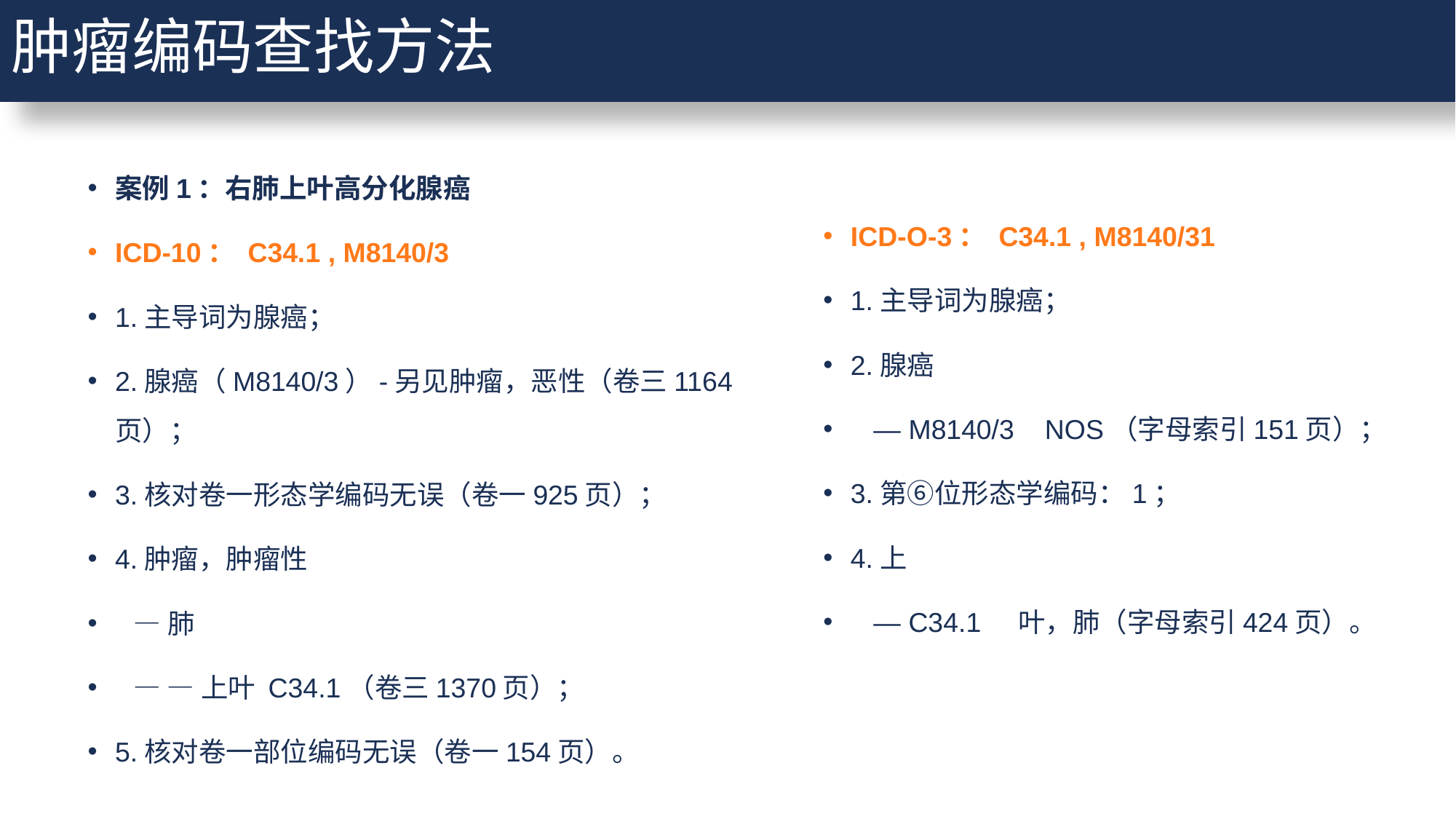

# 肿瘤编码查找方法
案例1：右肺上叶高分化腺癌
ICD-10： C34.1 , M8140/3
1.主导词为腺癌；
2.腺癌（M8140/3）-另见肿瘤，恶性（卷三1164页）；
3.核对卷一形态学编码无误（卷一925页）；
4.肿瘤，肿瘤性
   —肺
   — —上叶 C34.1（卷三1370页）；
5.核对卷一部位编码无误（卷一154页）。

ICD-O-3： C34.1 , M8140/31
1.主导词为腺癌；
2.腺癌
   — M8140/3    NOS（字母索引151页）；
3.第⑥位形态学编码：1；
4.上
   — C34.1    叶，肺（字母索引424页）。